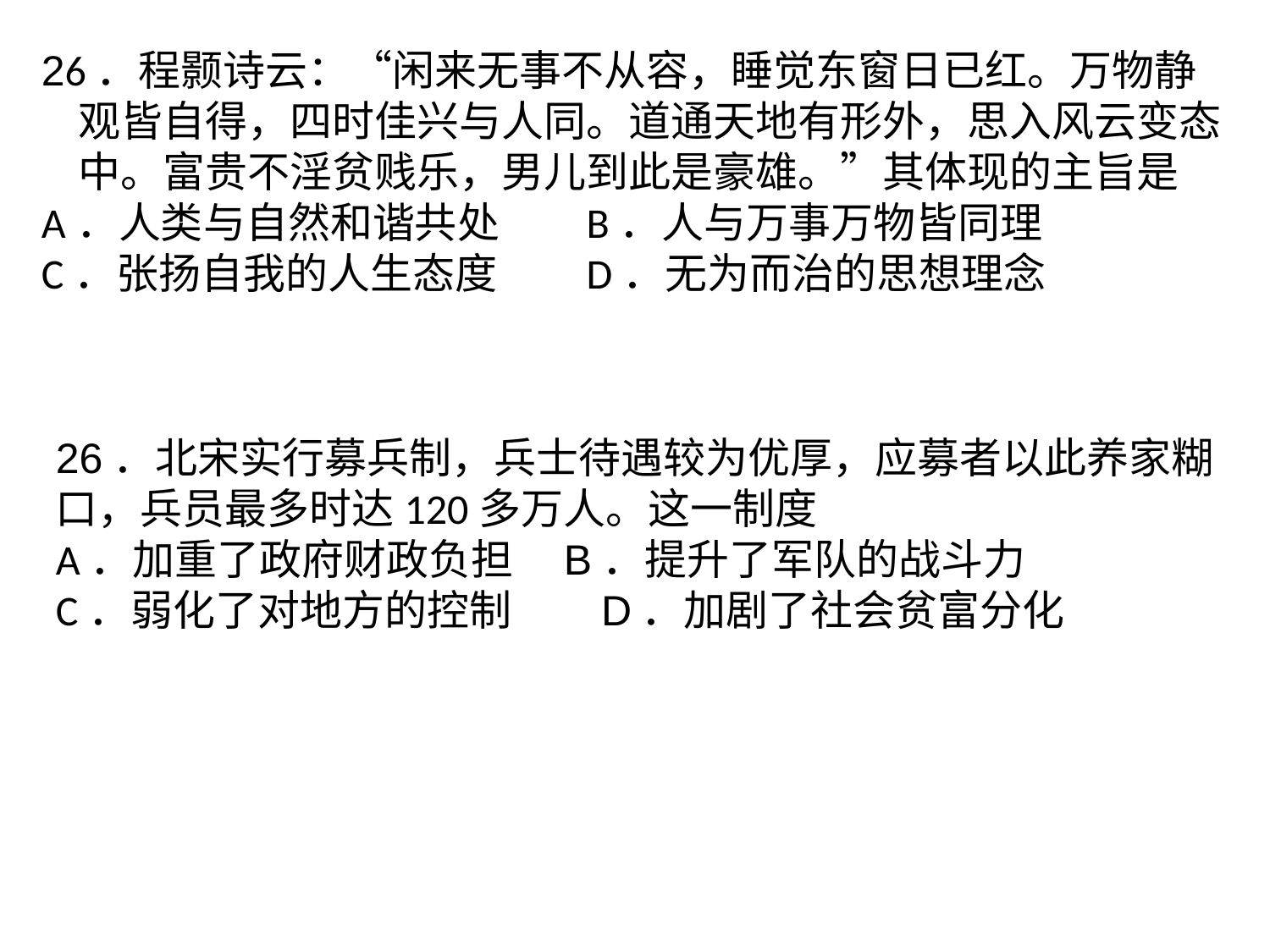

26．程颢诗云：“闲来无事不从容，睡觉东窗日已红。万物静观皆自得，四时佳兴与人同。道通天地有形外，思入风云变态中。富贵不淫贫贱乐，男儿到此是豪雄。”其体现的主旨是
A．人类与自然和谐共处	B．人与万事万物皆同理
C．张扬自我的人生态度	D．无为而治的思想理念
26．北宋实行募兵制，兵士待遇较为优厚，应募者以此养家糊口，兵员最多时达120多万人。这一制度A．加重了政府财政负担	B．提升了军队的战斗力C．弱化了对地方的控制	D．加剧了社会贫富分化